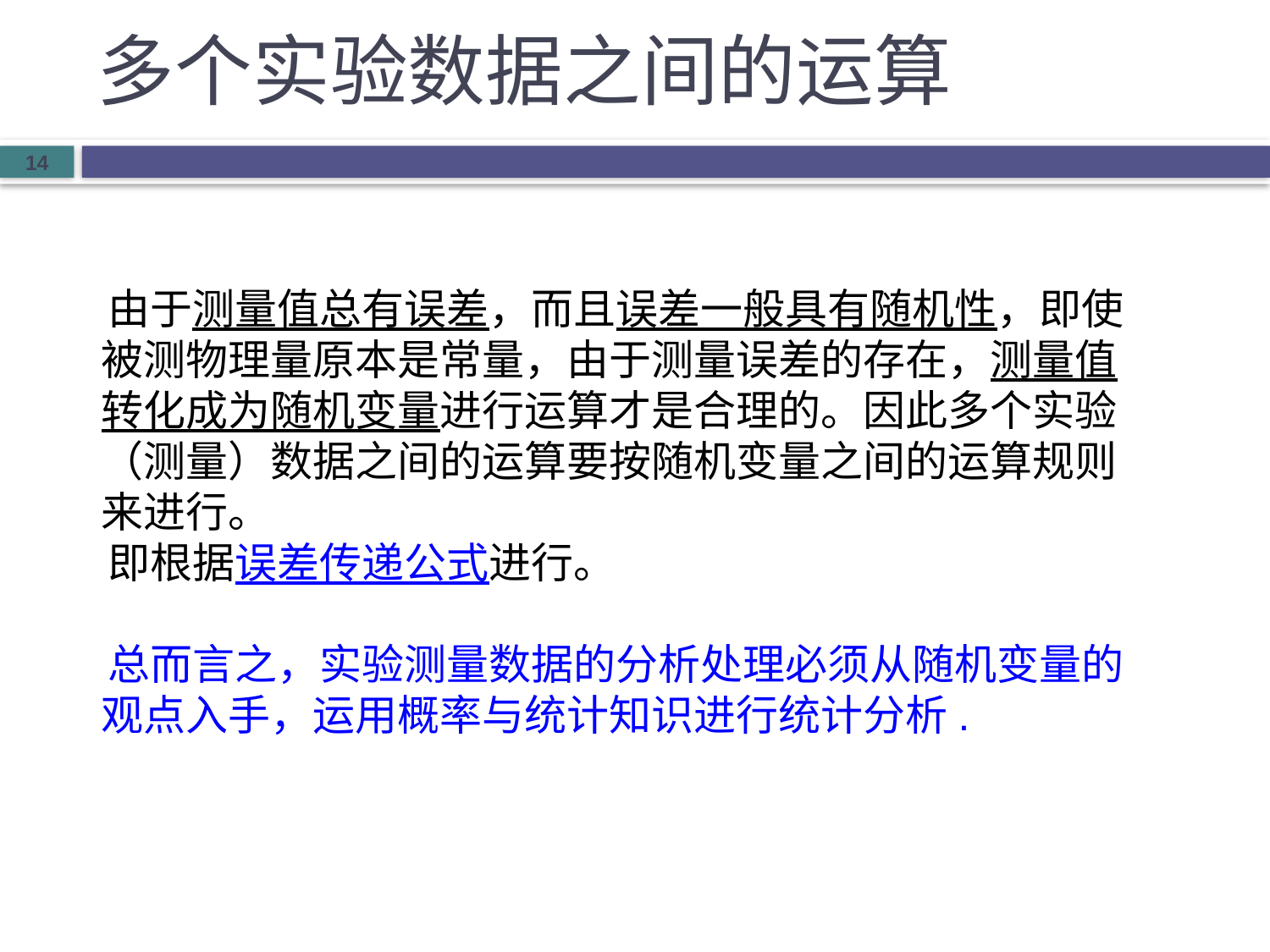

# 多个实验数据之间的运算
14
由于测量值总有误差，而且误差一般具有随机性，即使被测物理量原本是常量，由于测量误差的存在，测量值转化成为随机变量进行运算才是合理的。因此多个实验（测量）数据之间的运算要按随机变量之间的运算规则来进行。
即根据误差传递公式进行。

总而言之，实验测量数据的分析处理必须从随机变量的观点入手，运用概率与统计知识进行统计分析.